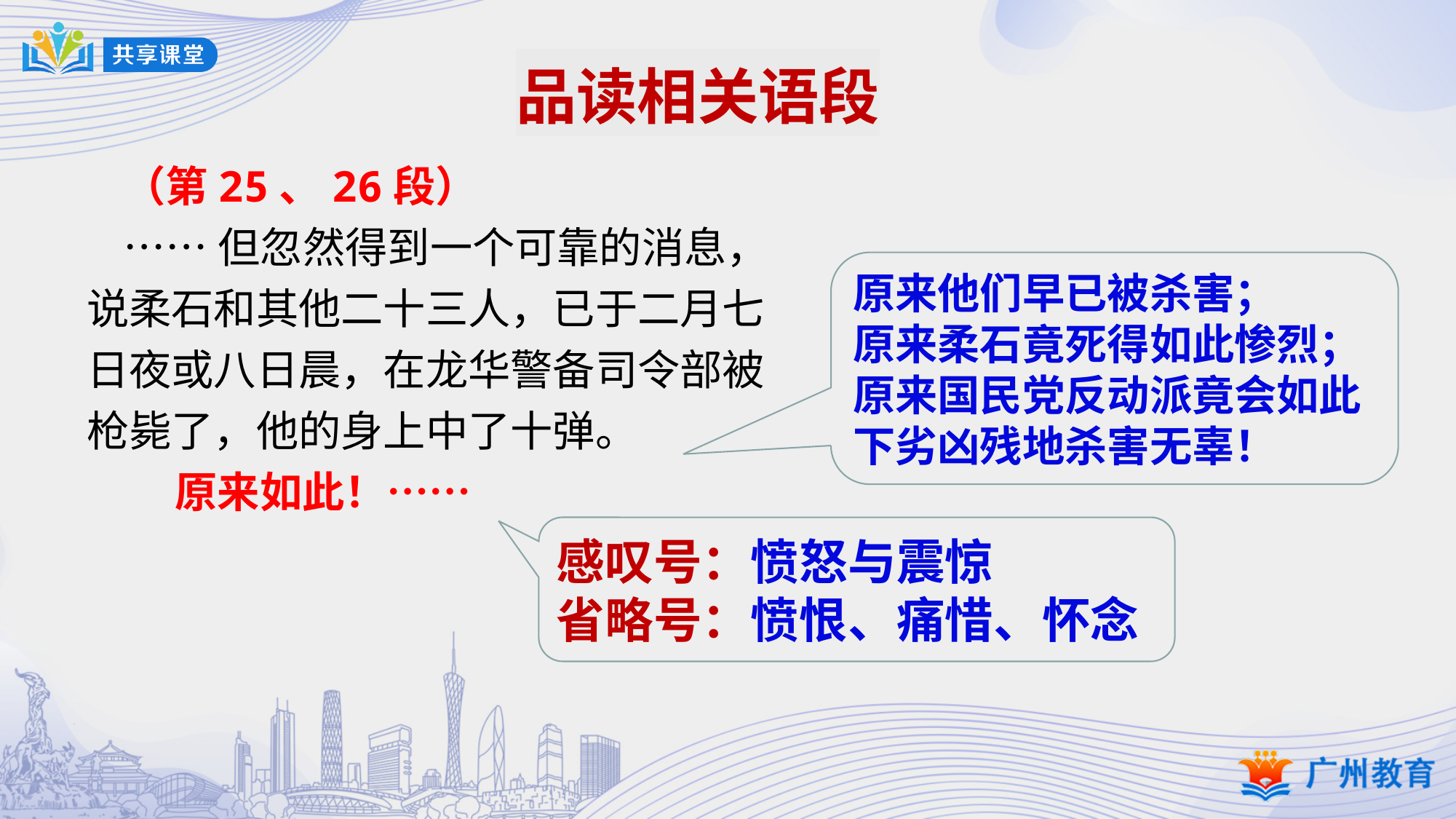

品读相关语段
（第25、26段）
……但忽然得到一个可靠的消息，说柔石和其他二十三人，已于二月七日夜或八日晨，在龙华警备司令部被枪毙了，他的身上中了十弹。
　 原来如此！……
原来他们早已被杀害；
原来柔石竟死得如此惨烈；
原来国民党反动派竟会如此下劣凶残地杀害无辜！
感叹号：愤怒与震惊
省略号：愤恨、痛惜、怀念